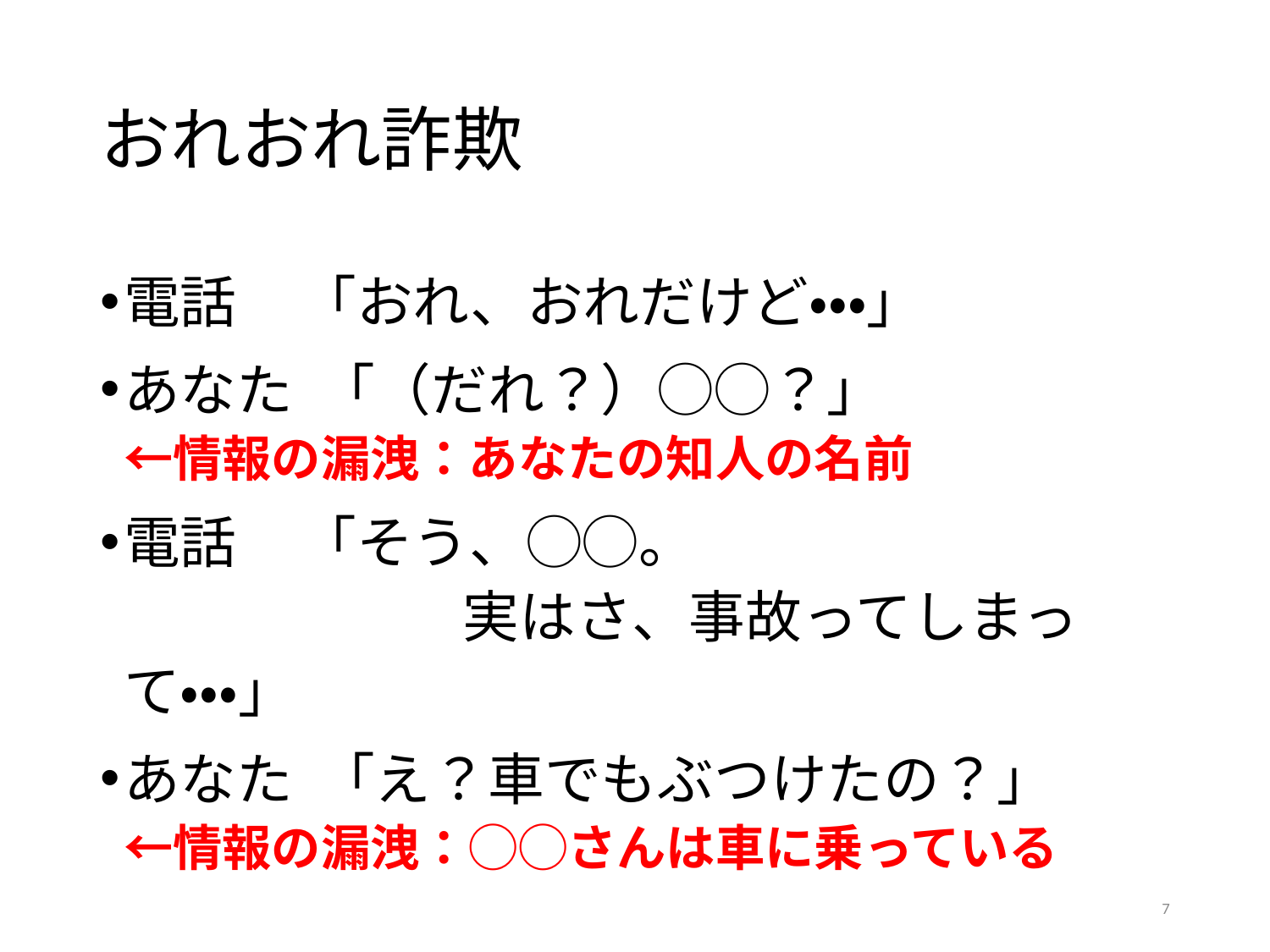

# おれおれ詐欺
電話     「おれ、おれだけど・・・」
あなた  「（だれ？）◯◯？」
←情報の漏洩：あなたの知人の名前
電話     「そう、◯◯。
　　　　　　実はさ、事故ってしまって・・・」
あなた  「え？車でもぶつけたの？」
←情報の漏洩：◯◯さんは車に乗っている
7